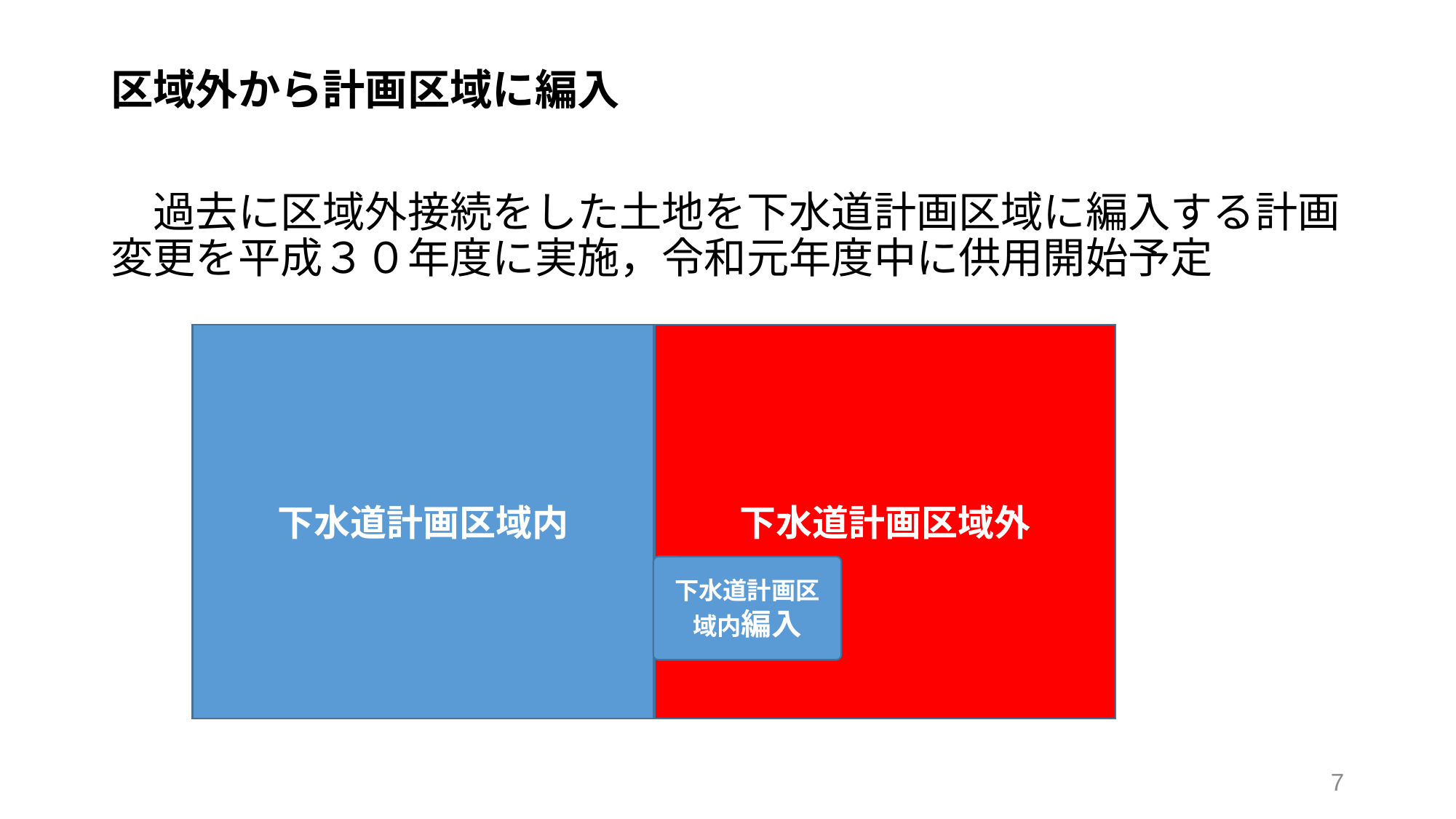

区域外から計画区域に編入

　過去に区域外接続をした土地を下水道計画区域に編入する計画変更を平成３０年度に実施，令和元年度中に供用開始予定

下水道計画区域内
下水道計画区域外
区域外接続
下水道計画区域内編入
7